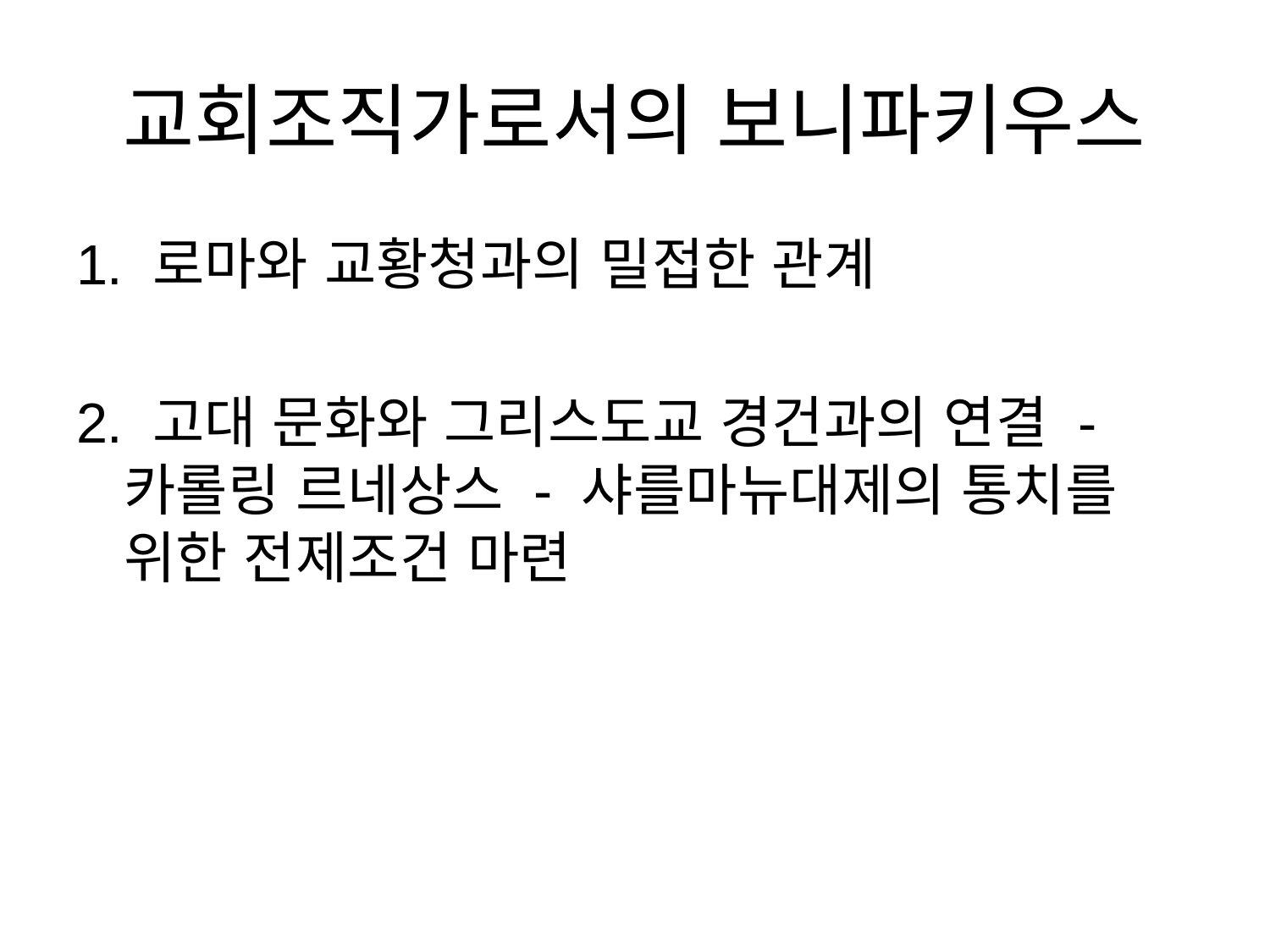

# 교회조직가로서의 보니파키우스
1. 로마와 교황청과의 밀접한 관계

2. 고대 문화와 그리스도교 경건과의 연결 - 카롤링 르네상스 - 샤를마뉴대제의 통치를 위한 전제조건 마련